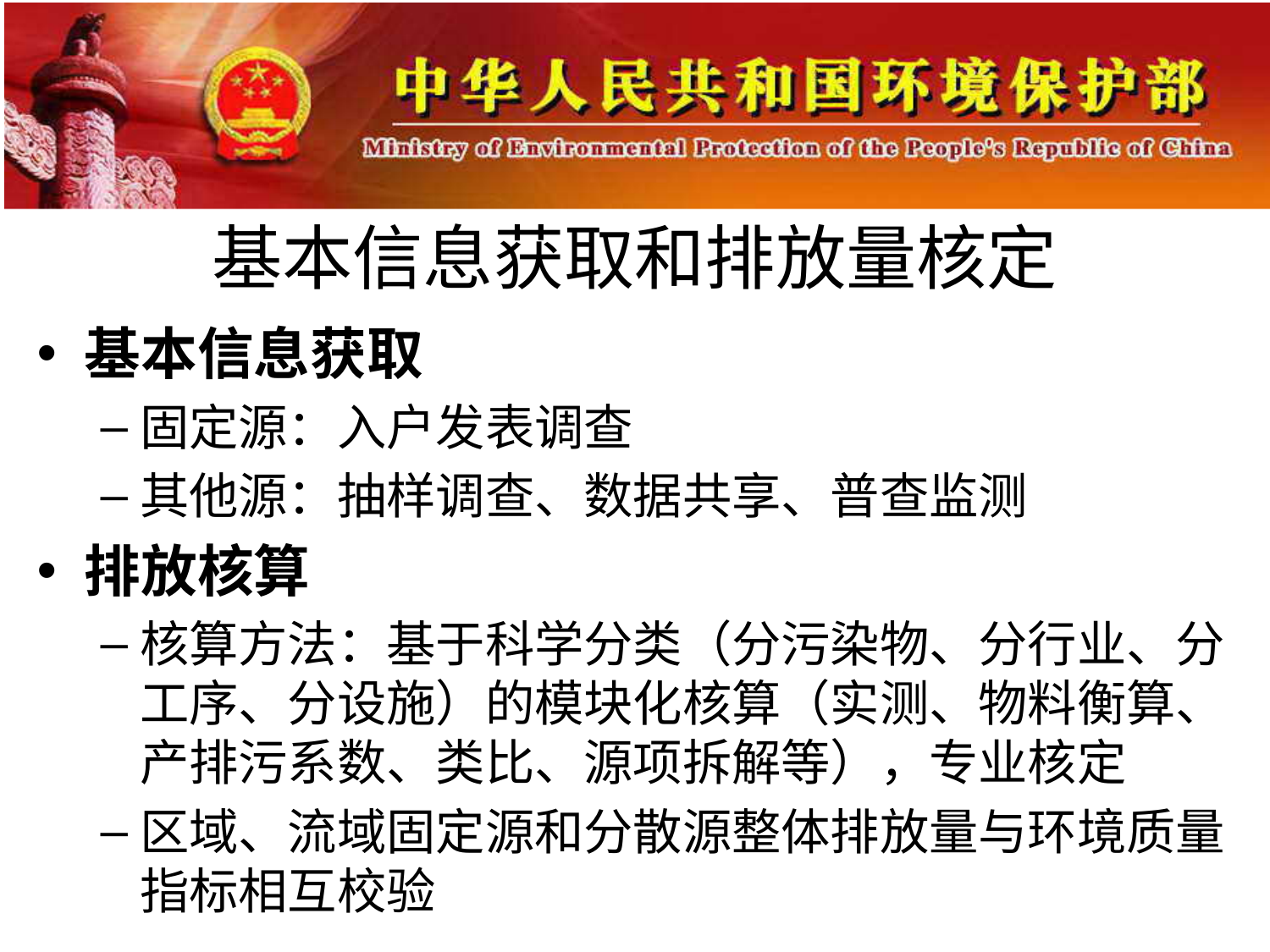

# 基本信息获取和排放量核定
基本信息获取
固定源：入户发表调查
其他源：抽样调查、数据共享、普查监测
排放核算
核算方法：基于科学分类（分污染物、分行业、分工序、分设施）的模块化核算（实测、物料衡算、产排污系数、类比、源项拆解等），专业核定
区域、流域固定源和分散源整体排放量与环境质量指标相互校验